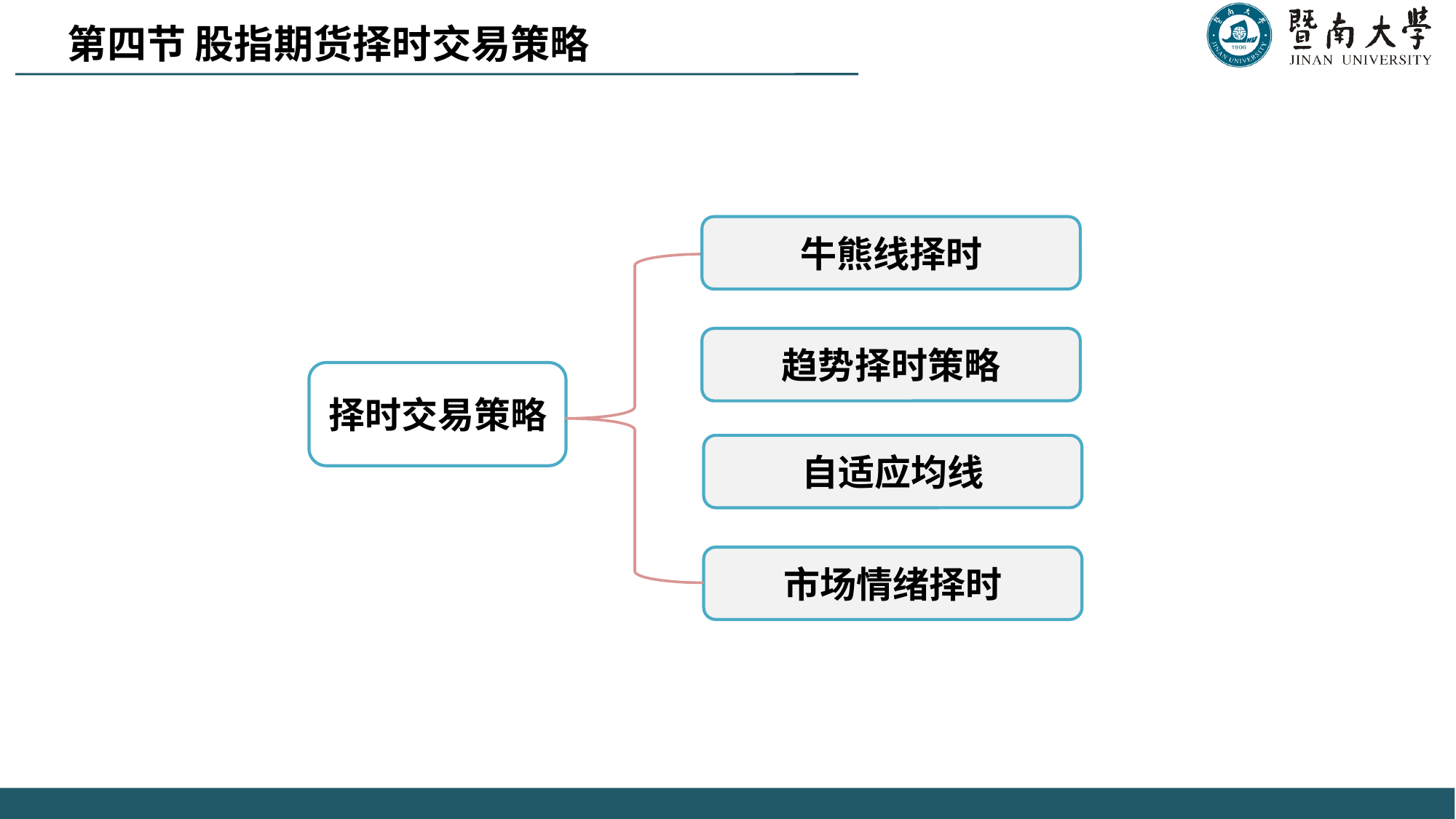

第四节 股指期货择时交易策略
牛熊线择时

趋势择时策略
择时交易策略
自适应均线
市场情绪择时